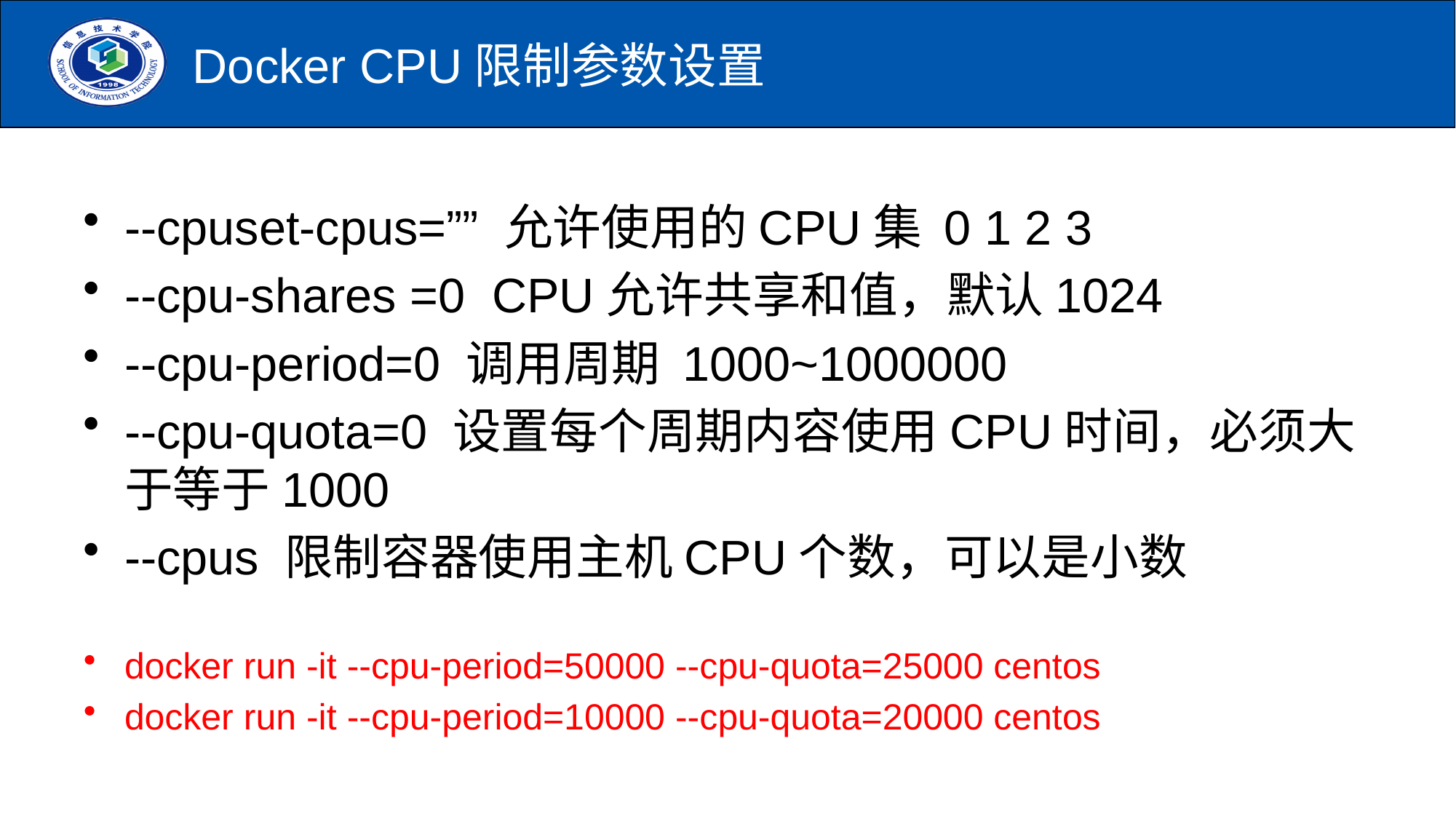

# Docker CPU限制参数设置
--cpuset-cpus=”” 允许使用的CPU集 0 1 2 3
--cpu-shares =0  CPU允许共享和值，默认1024
--cpu-period=0 调用周期 1000~1000000
--cpu-quota=0 设置每个周期内容使用CPU时间，必须大于等于1000
--cpus 限制容器使用主机CPU个数，可以是小数

docker run -it --cpu-period=50000 --cpu-quota=25000 centos
docker run -it --cpu-period=10000 --cpu-quota=20000 centos